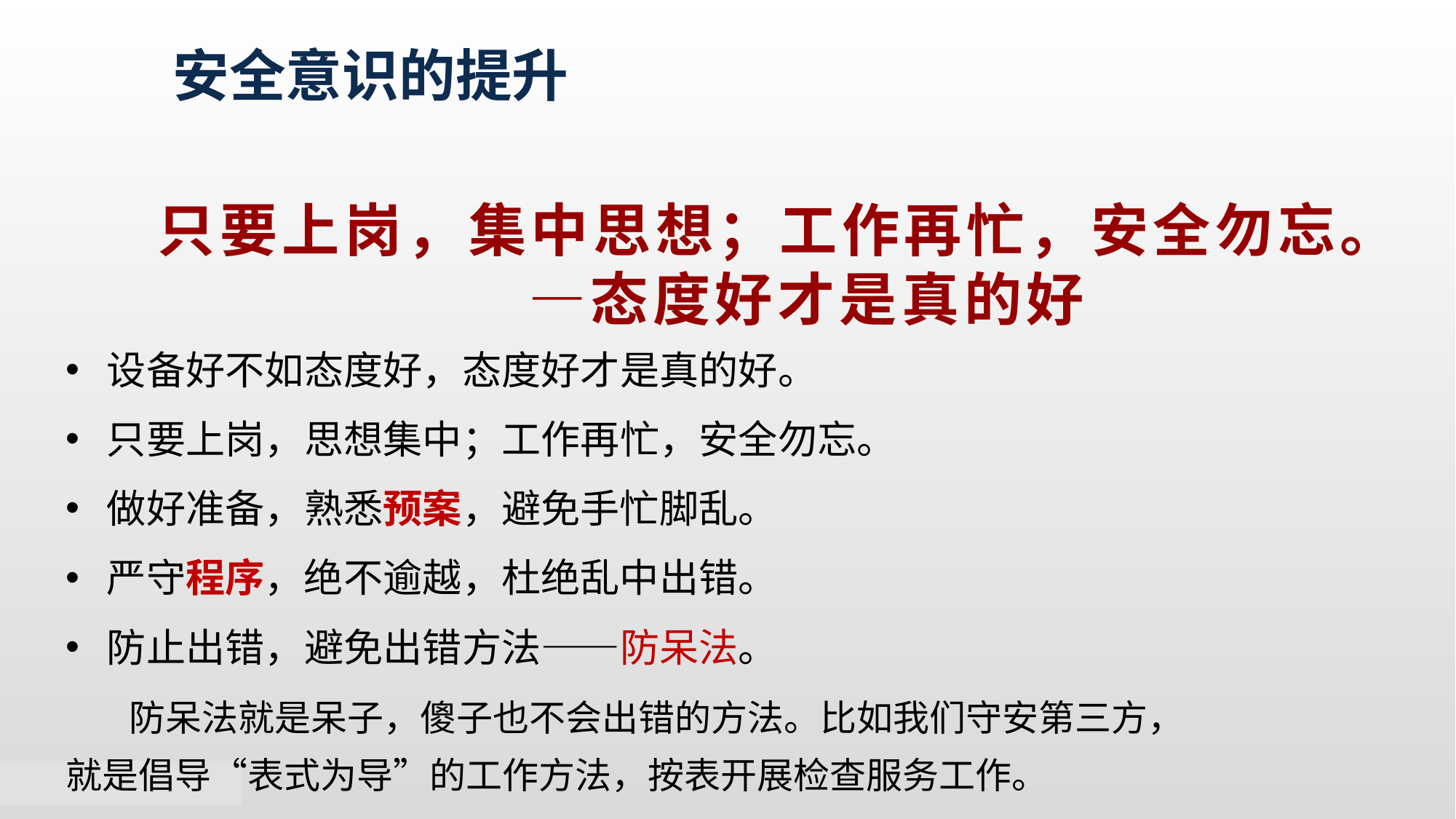

安全意识的提升
只要上岗，集中思想；工作再忙，安全勿忘。
                     —态度好才是真的好
设备好不如态度好，态度好才是真的好。
只要上岗，思想集中；工作再忙，安全勿忘。
做好准备，熟悉预案，避免手忙脚乱。
严守程序，绝不逾越，杜绝乱中出错。
防止出错，避免出错方法——防呆法。
      防呆法就是呆子，傻子也不会出错的方法。比如我们守安第三方，就是倡导“表式为导”的工作方法，按表开展检查服务工作。